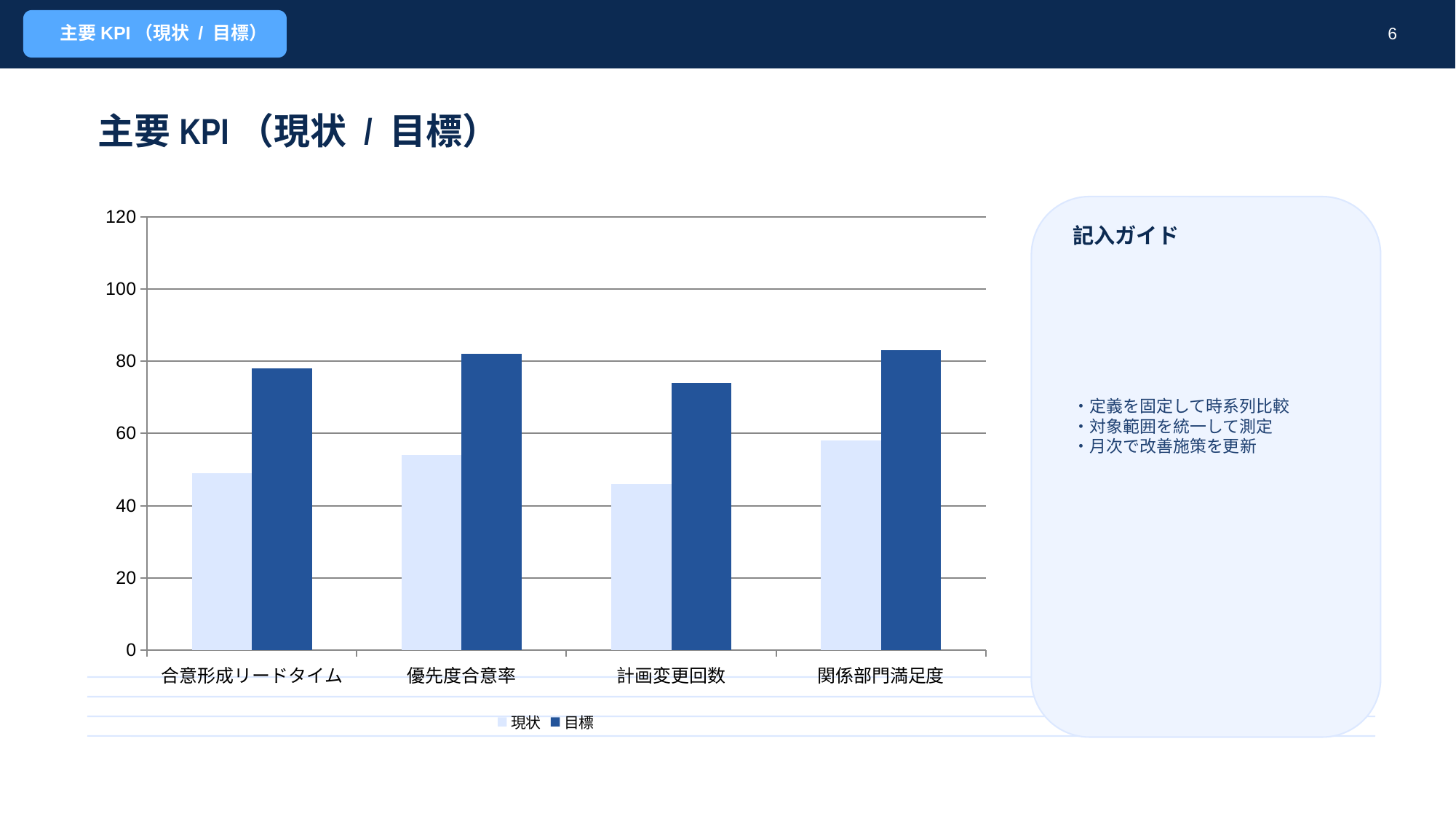

主要KPI（現状 / 目標）
6
主要KPI（現状 / 目標）

### Chart

| Category | 現状 | 目標 |
|---|---|---|
| 合意形成リードタイム | 49.0 | 78.0 |
| 優先度合意率 | 54.0 | 82.0 |
| 計画変更回数 | 46.0 | 74.0 |
| 関係部門満足度 | 58.0 | 83.0 |
記入ガイド
・定義を固定して時系列比較
・対象範囲を統一して測定
・月次で改善施策を更新